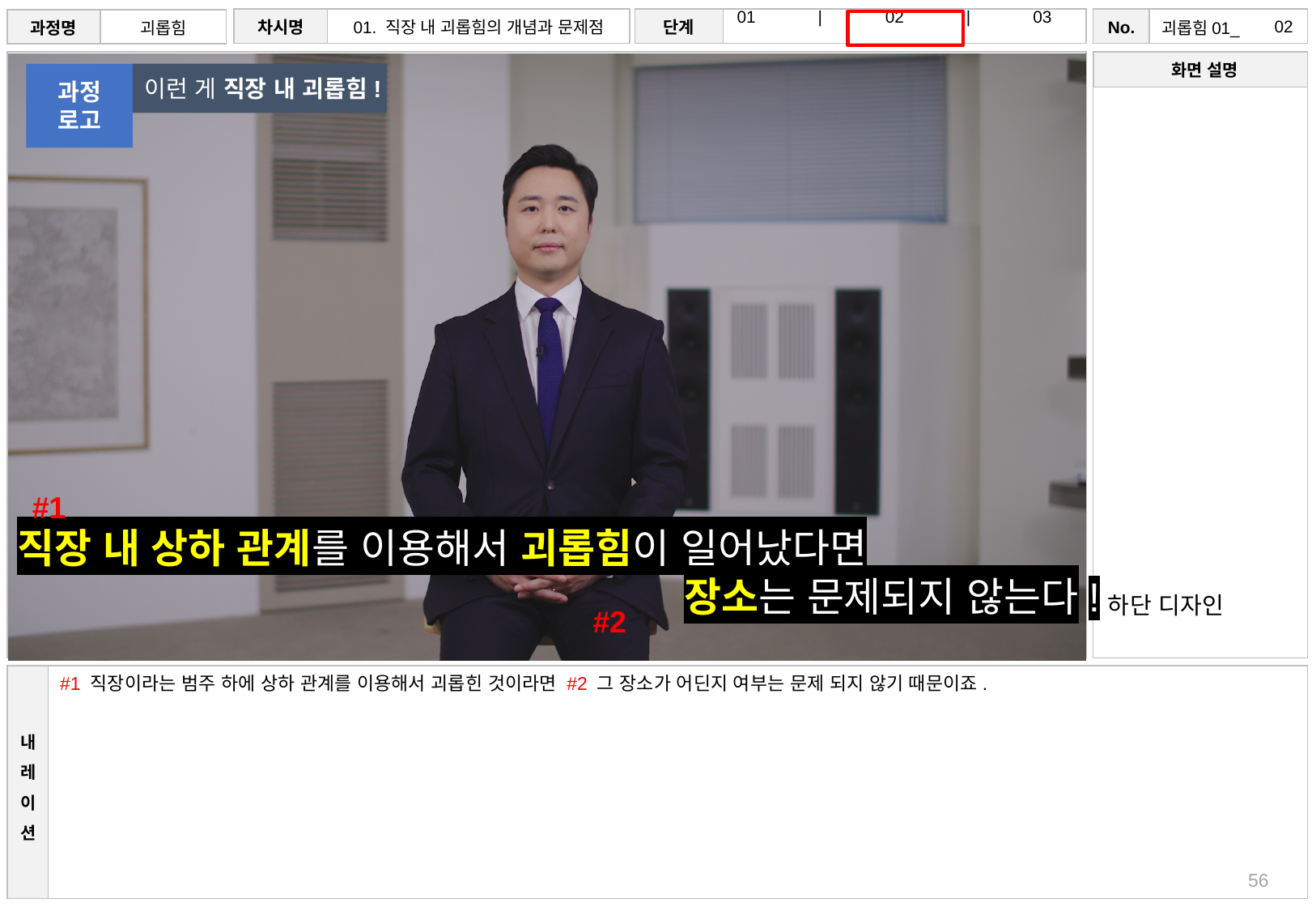

# 02
이런 게 직장 내 괴롭힘!
과정
로고

#1
직장 내 상하 관계를 이용해서 괴롭힘이 일어났다면
                                                          장소는 문제되지 않는다!
하단 디자인
#2
#1 직장이라는 범주 하에 상하 관계를 이용해서 괴롭힌 것이라면 #2 그 장소가 어딘지 여부는 문제 되지 않기 때문이죠.
56